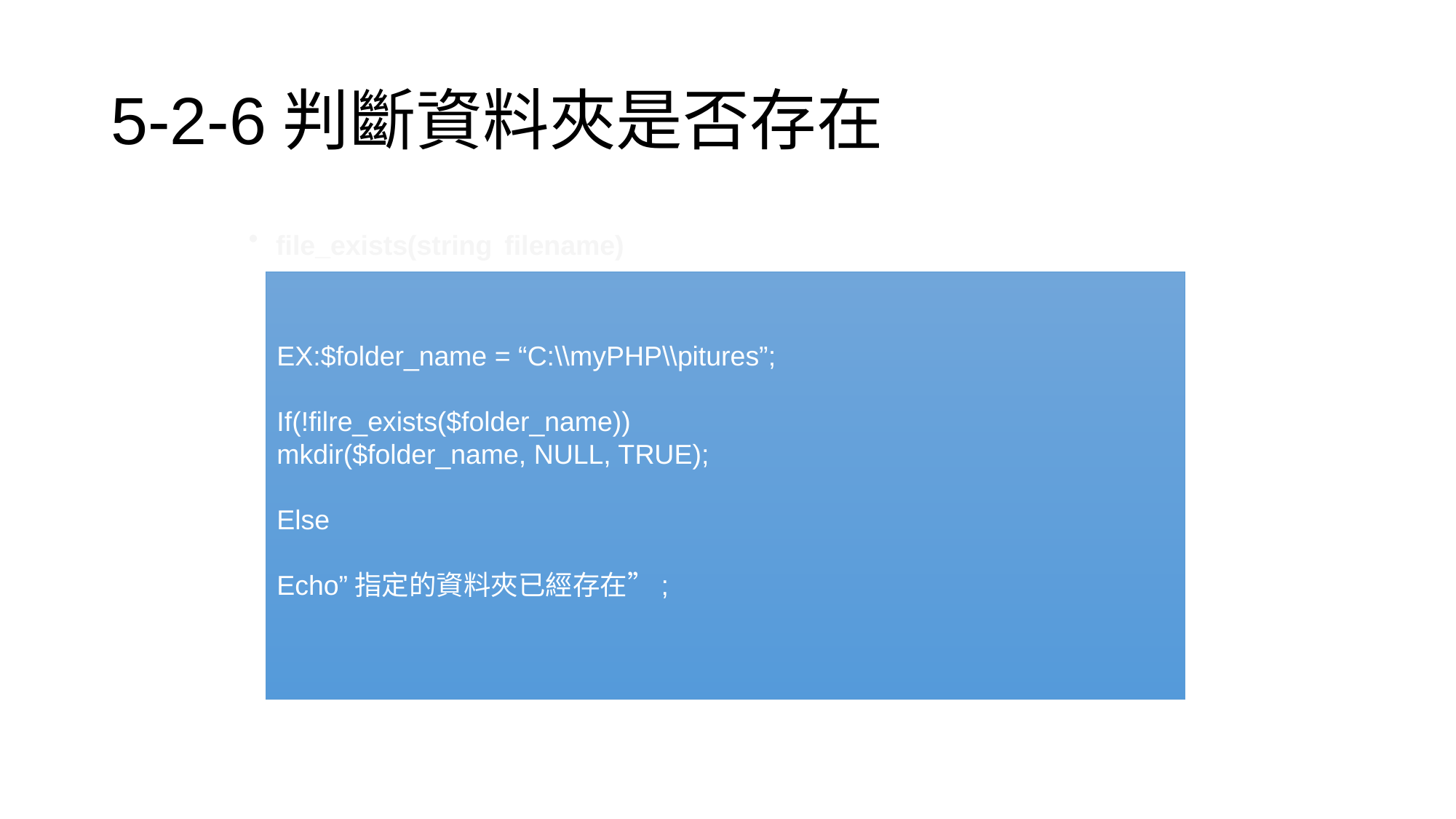

# 5-2-6判斷資料夾是否存在
file_exists(string filename)

EX:$folder_name = “C:\\myPHP\\pitures”;

If(!filre_exists($folder_name))
mkdir($folder_name, NULL, TRUE);

Else

Echo”指定的資料夾已經存在”;